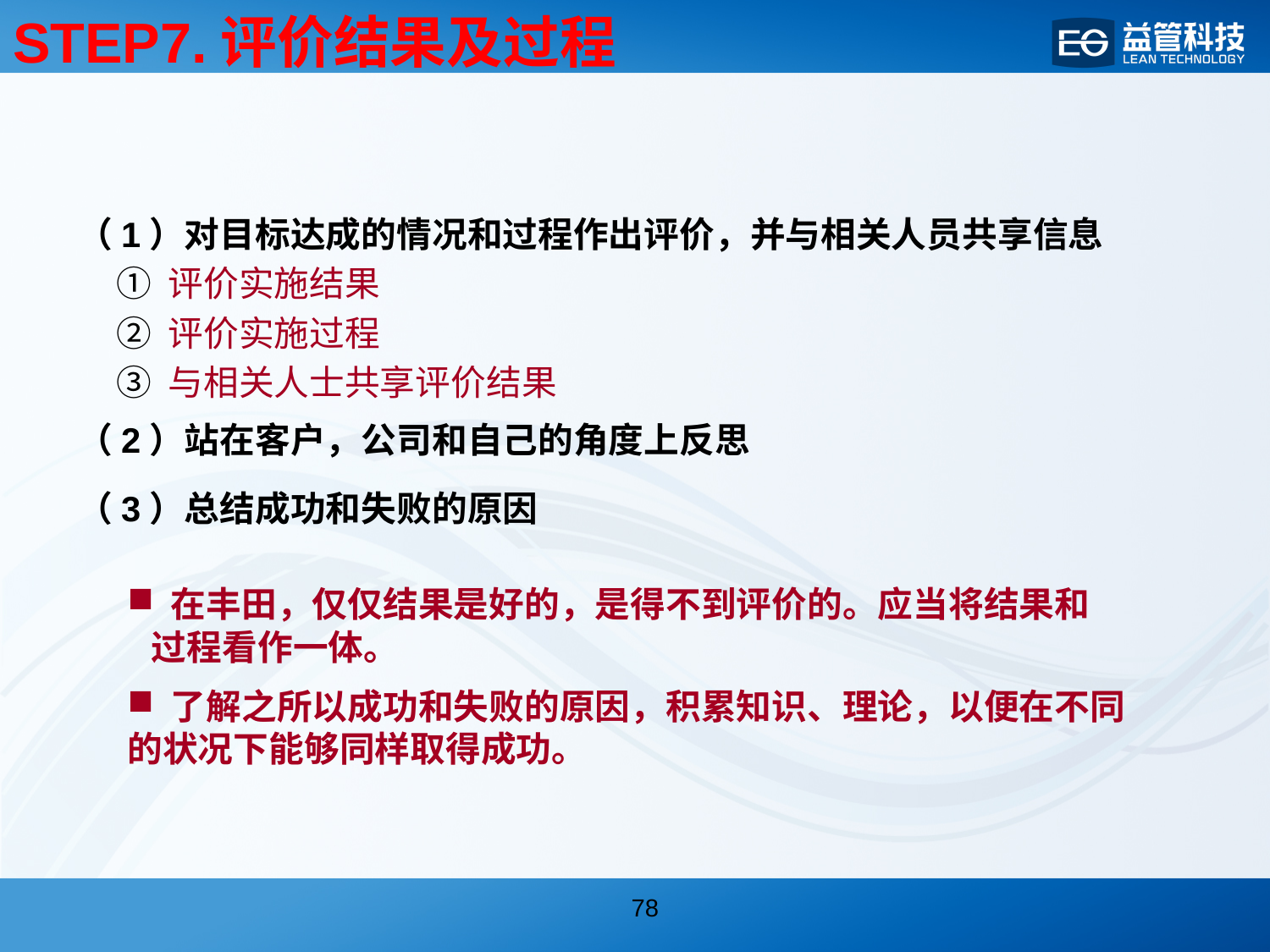

STEP7.评价结果及过程
（1）对目标达成的情况和过程作出评价，并与相关人员共享信息
     ① 评价实施结果
     ② 评价实施过程
     ③ 与相关人士共享评价结果
（2）站在客户，公司和自己的角度上反思
（3）总结成功和失败的原因
 在丰田，仅仅结果是好的，是得不到评价的。应当将结果和
   过程看作一体。
 了解之所以成功和失败的原因，积累知识、理论，以便在不同的状况下能够同样取得成功。